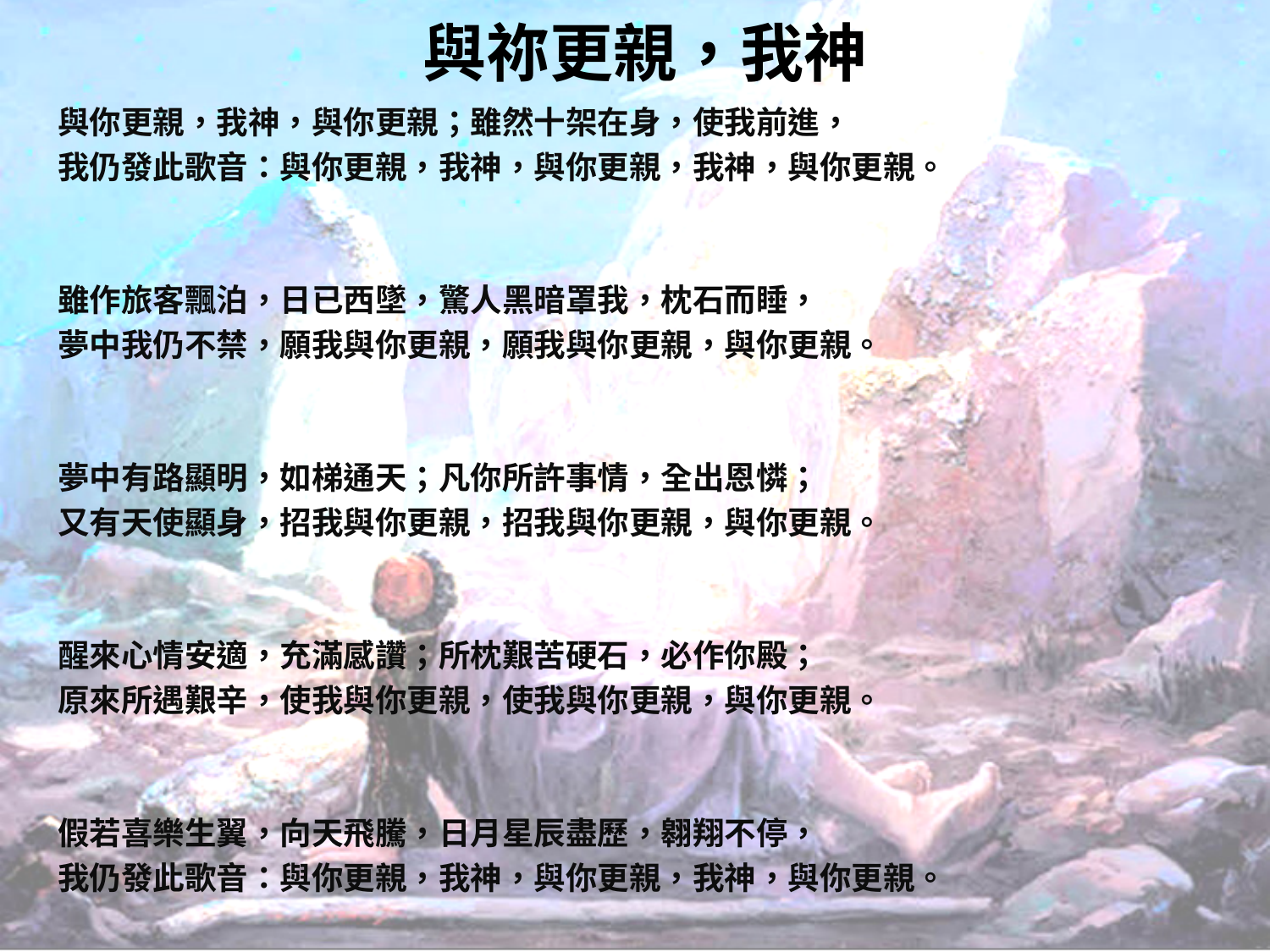

# 與祢更親，我神
與你更親，我神，與你更親；雖然十架在身，使我前進，
我仍發此歌音：與你更親，我神，與你更親，我神，與你更親。

雖作旅客飄泊，日已西墜，驚人黑暗罩我，枕石而睡，
夢中我仍不禁，願我與你更親，願我與你更親，與你更親。

夢中有路顯明，如梯通天；凡你所許事情，全出恩憐；
又有天使顯身，招我與你更親，招我與你更親，與你更親。

醒來心情安適，充滿感讚；所枕艱苦硬石，必作你殿；
原來所遇艱辛，使我與你更親，使我與你更親，與你更親。

假若喜樂生翼，向天飛騰，日月星辰盡歷，翱翔不停，
我仍發此歌音：與你更親，我神，與你更親，我神，與你更親。